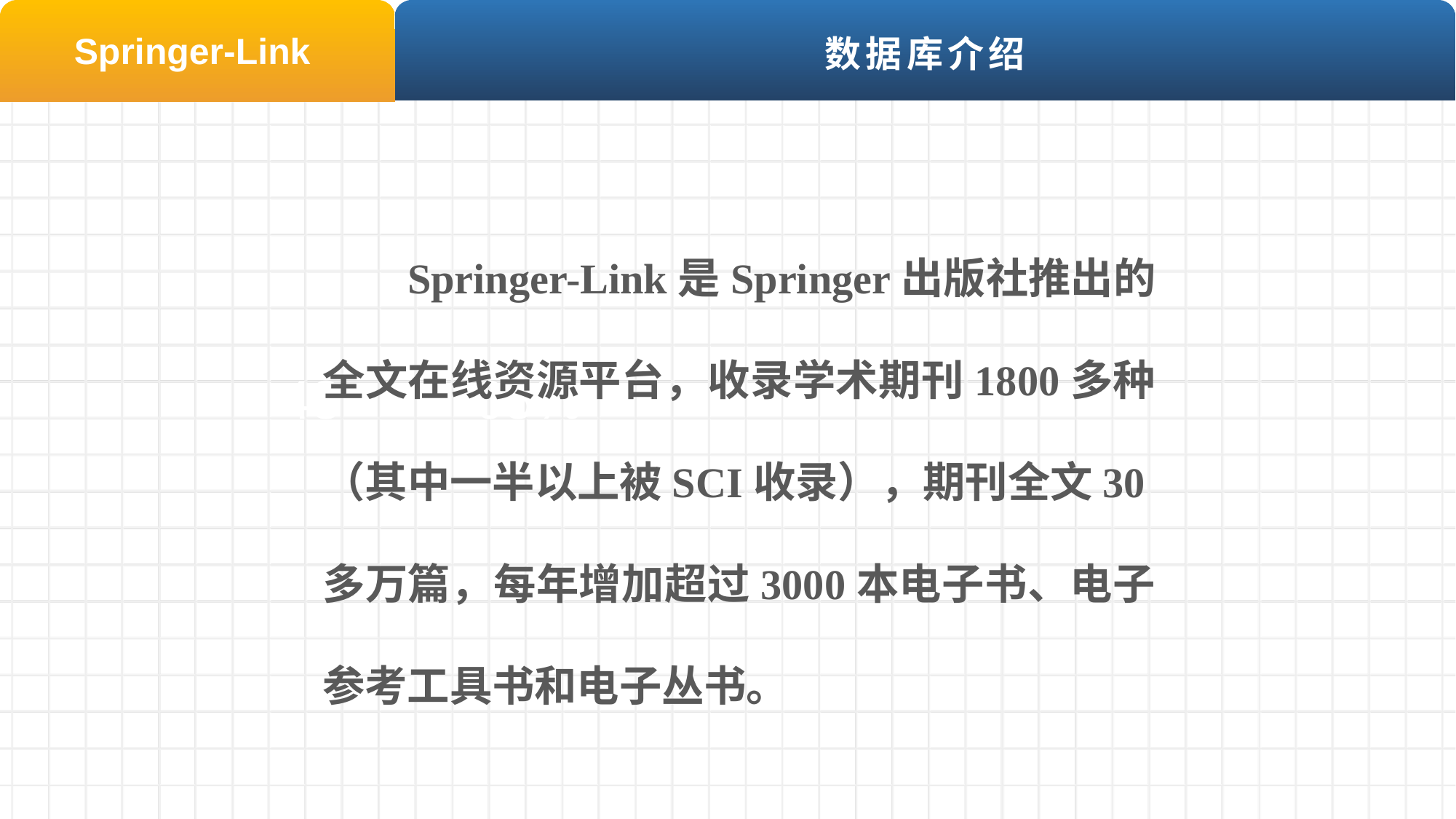

Springer-Link

数据库介绍
        Springer-Link是Springer出版社推出的全文在线资源平台，收录学术期刊1800多种（其中一半以上被SCI收录），期刊全文30多万篇，每年增加超过3000本电子书、电子参考工具书和电子丛书。
48
65%